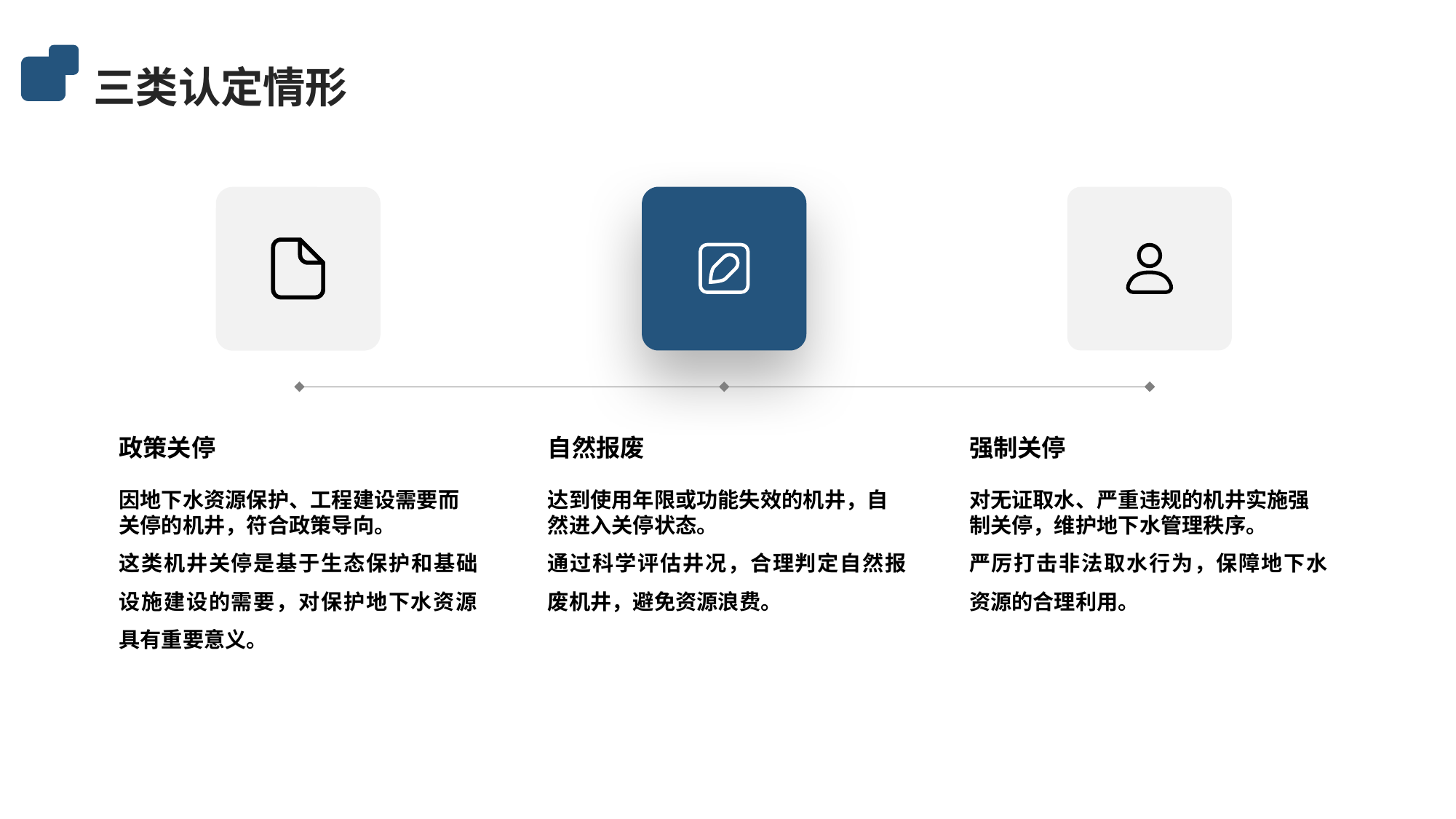

三类认定情形

政策关停
自然报废
强制关停
因地下水资源保护、工程建设需要而关停的机井，符合政策导向。
这类机井关停是基于生态保护和基础设施建设的需要，对保护地下水资源具有重要意义。
达到使用年限或功能失效的机井，自然进入关停状态。
通过科学评估井况，合理判定自然报废机井，避免资源浪费。
对无证取水、严重违规的机井实施强制关停，维护地下水管理秩序。
严厉打击非法取水行为，保障地下水资源的合理利用。